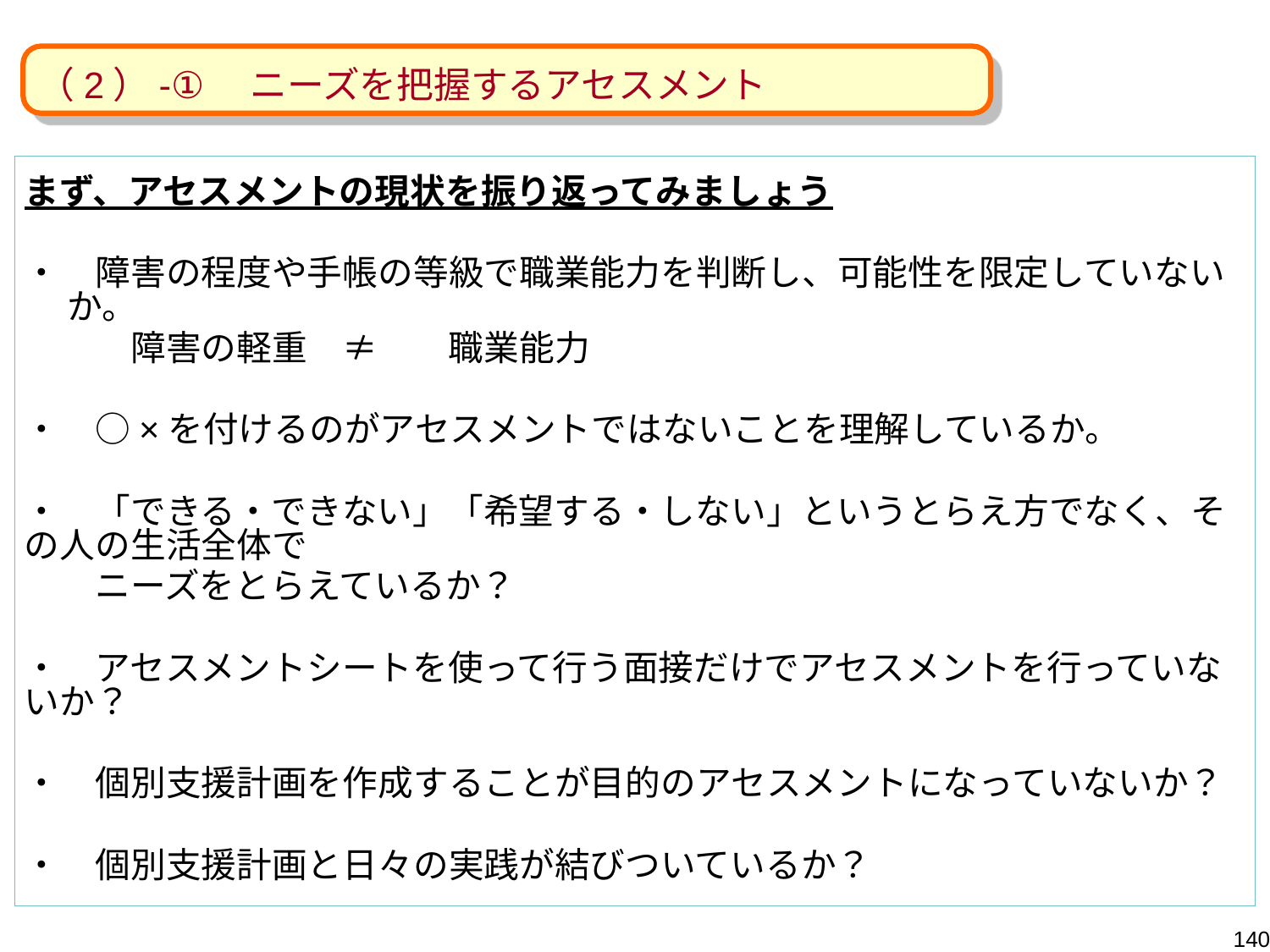

（2）-①　ニーズを把握するアセスメント
まず、アセスメントの現状を振り返ってみましょう

・　障害の程度や手帳の等級で職業能力を判断し、可能性を限定していないか。
　　　障害の軽重　≠　　職業能力

・　○×を付けるのがアセスメントではないことを理解しているか。

・　「できる・できない」「希望する・しない」というとらえ方でなく、その人の生活全体で
　　ニーズをとらえているか？

・　アセスメントシートを使って行う面接だけでアセスメントを行っていないか？

・　個別支援計画を作成することが目的のアセスメントになっていないか？

・　個別支援計画と日々の実践が結びついているか？
140